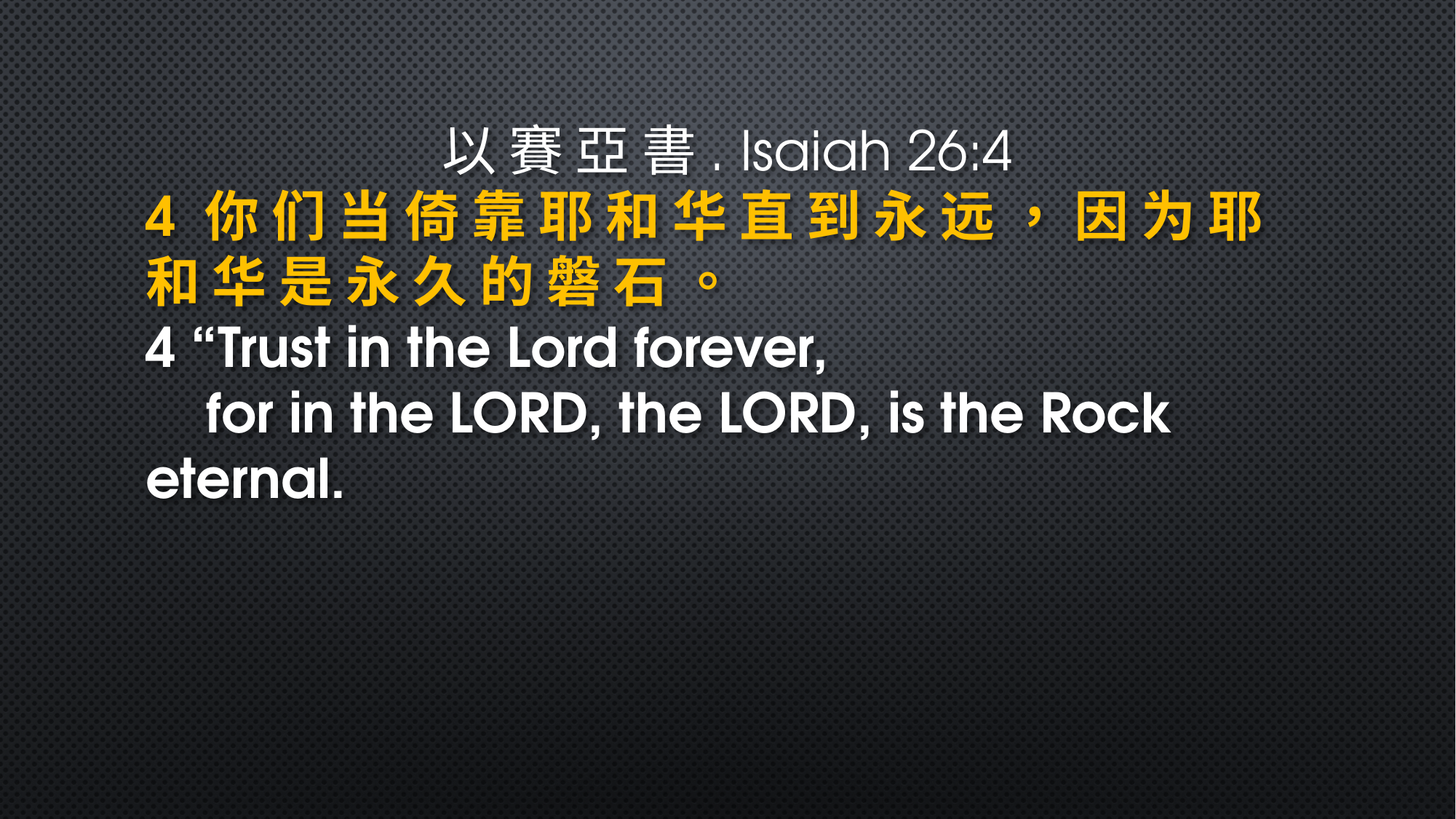

以 賽 亞 書. Isaiah 26:4
4 你 们 当 倚 靠 耶 和 华 直 到 永 远 ， 因 为 耶 和 华 是 永 久 的 磐 石 。
4 “Trust in the Lord forever,
    for in the LORD, the LORD, is the Rock eternal.